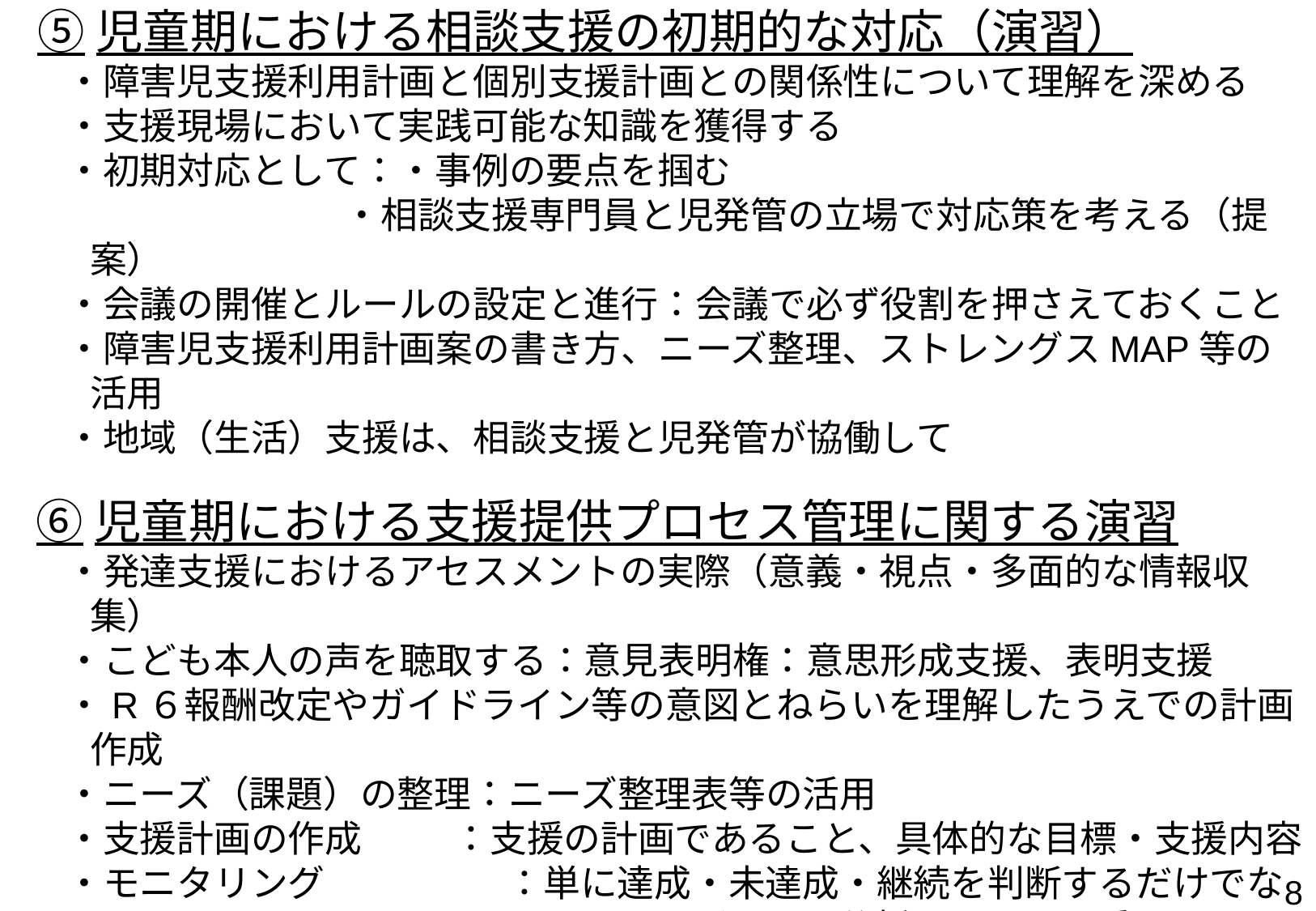

⑤児童期における相談支援の初期的な対応（演習）
・障害児支援利用計画と個別支援計画との関係性について理解を深める
・支援現場において実践可能な知識を獲得する
・初期対応として：・事例の要点を掴む
・相談支援専門員と児発管の立場で対応策を考える（提案）
・会議の開催とルールの設定と進行：会議で必ず役割を押さえておくこと
・障害児支援利用計画案の書き方、ニーズ整理、ストレングスMAP等の活用
・地域（生活）支援は、相談支援と児発管が協働して

⑥児童期における支援提供プロセス管理に関する演習
・発達支援におけるアセスメントの実際（意義・視点・多面的な情報収集）
・こども本人の声を聴取する：意見表明権：意思形成支援、表明支援
・R６報酬改定やガイドライン等の意図とねらいを理解したうえでの計画作成
・ニーズ（課題）の整理：ニーズ整理表等の活用
・支援計画の作成　　  ：支援の計画であること、具体的な目標・支援内容
・モニタリング　　　　    ：単に達成・未達成・継続を判断するだけでなく、その要因はどこかを分析することは重要
⇒達成目標、支援内容等の適切性の分析
　 支援の質を見つめ直すことで質を高める
8